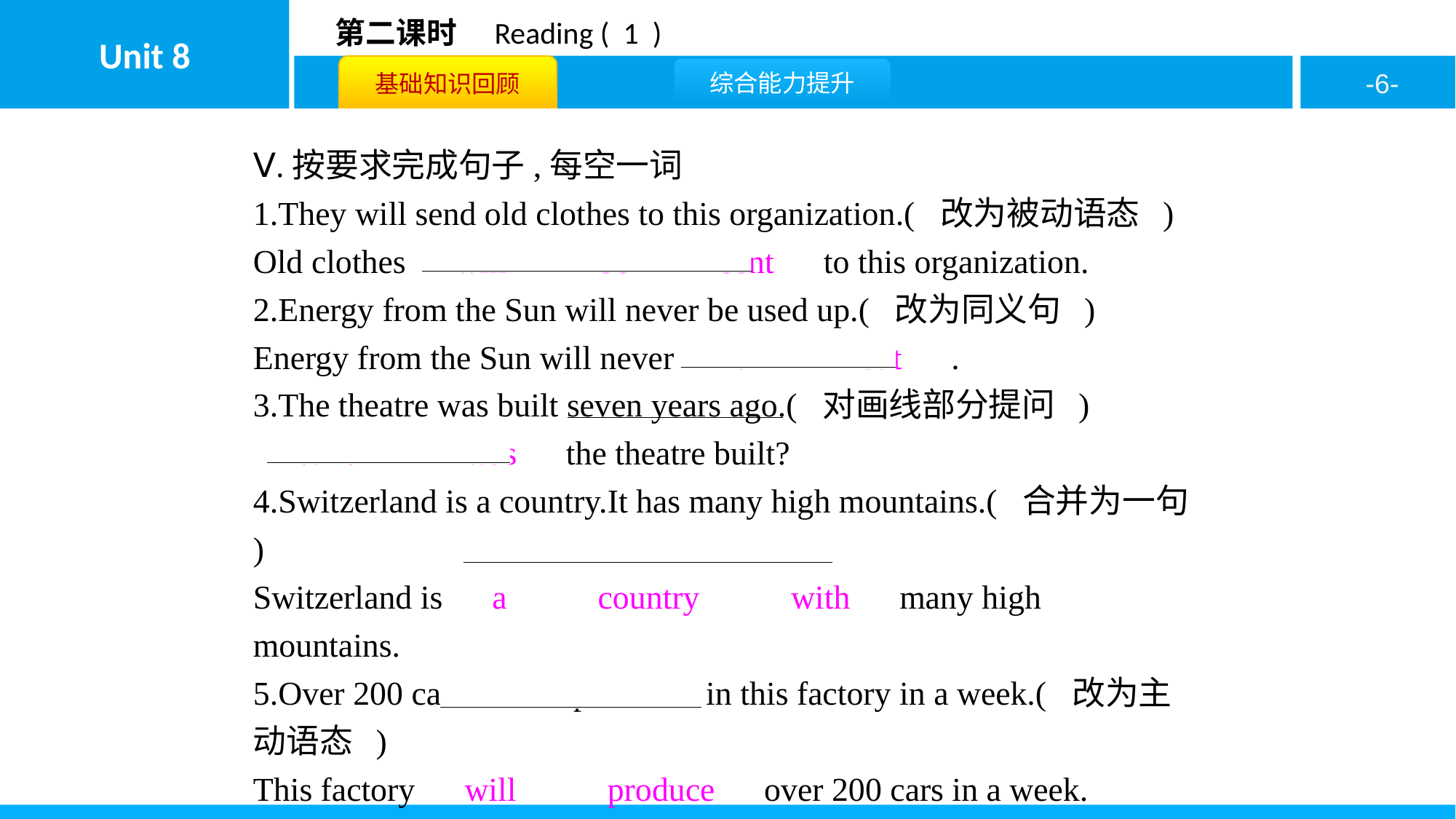

Ⅴ.按要求完成句子,每空一词
1.They will send old clothes to this organization.(  改为被动语态  )
Old clothes　will　 　be　 　sent　to this organization.
2.Energy from the Sun will never be used up.(  改为同义句  )
Energy from the Sun will never　run　 　out　.
3.The theatre was built seven years ago.(  对画线部分提问  )
　When　 　was　the theatre built?
4.Switzerland is a country.It has many high mountains.(  合并为一句  )
Switzerland is　a　 　country　 　with　many high mountains.
5.Over 200 cars will be produced in this factory in a week.(  改为主动语态  )
This factory　will　 　produce　over 200 cars in a week.